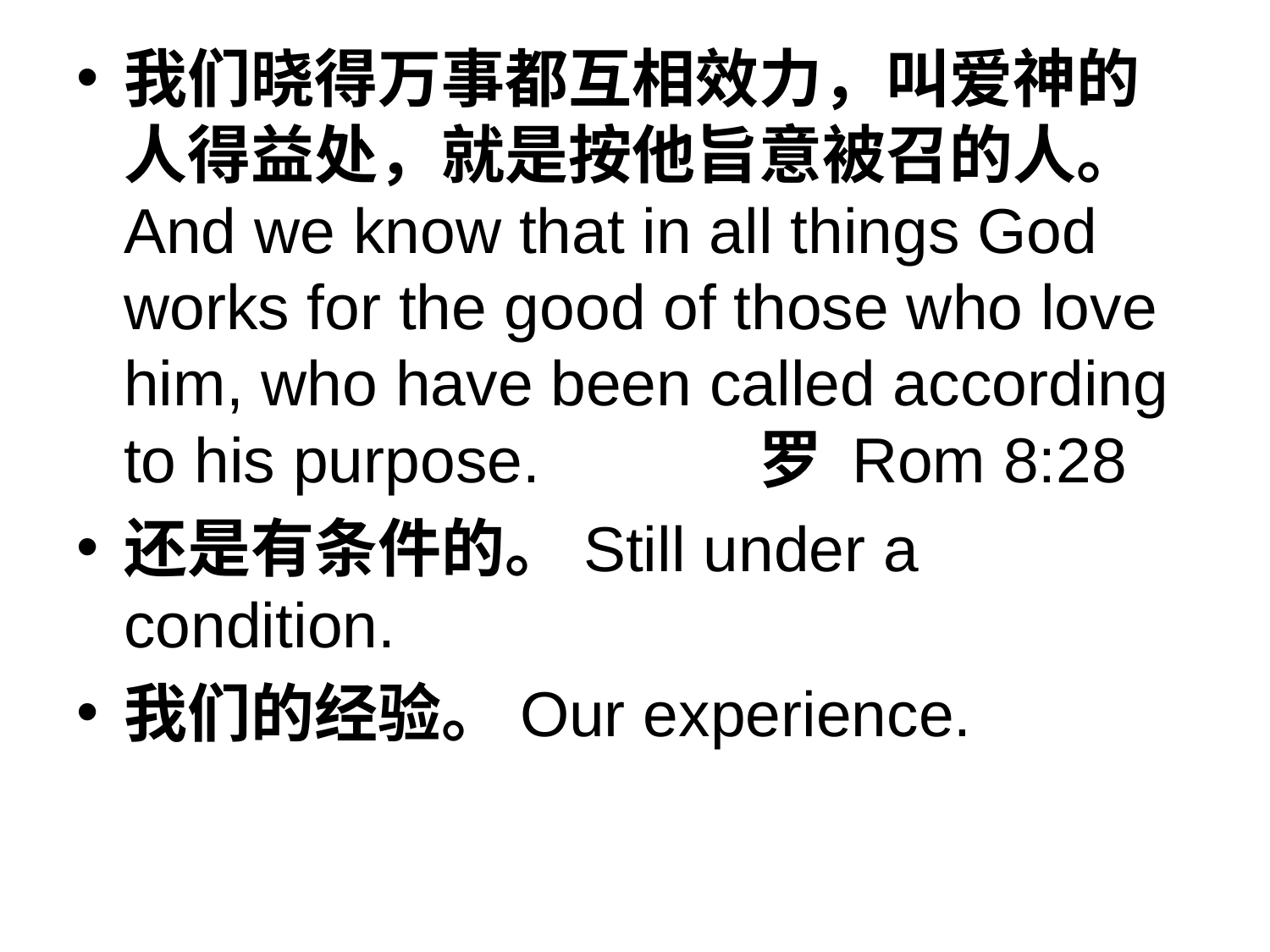

我们晓得万事都互相效力，叫爱神的人得益处，就是按他旨意被召的人。And we know that in all things God works for the good of those who love him, who have been called according to his purpose.  		罗 Rom 8:28
还是有条件的。Still under a condition.
我们的经验。Our experience.